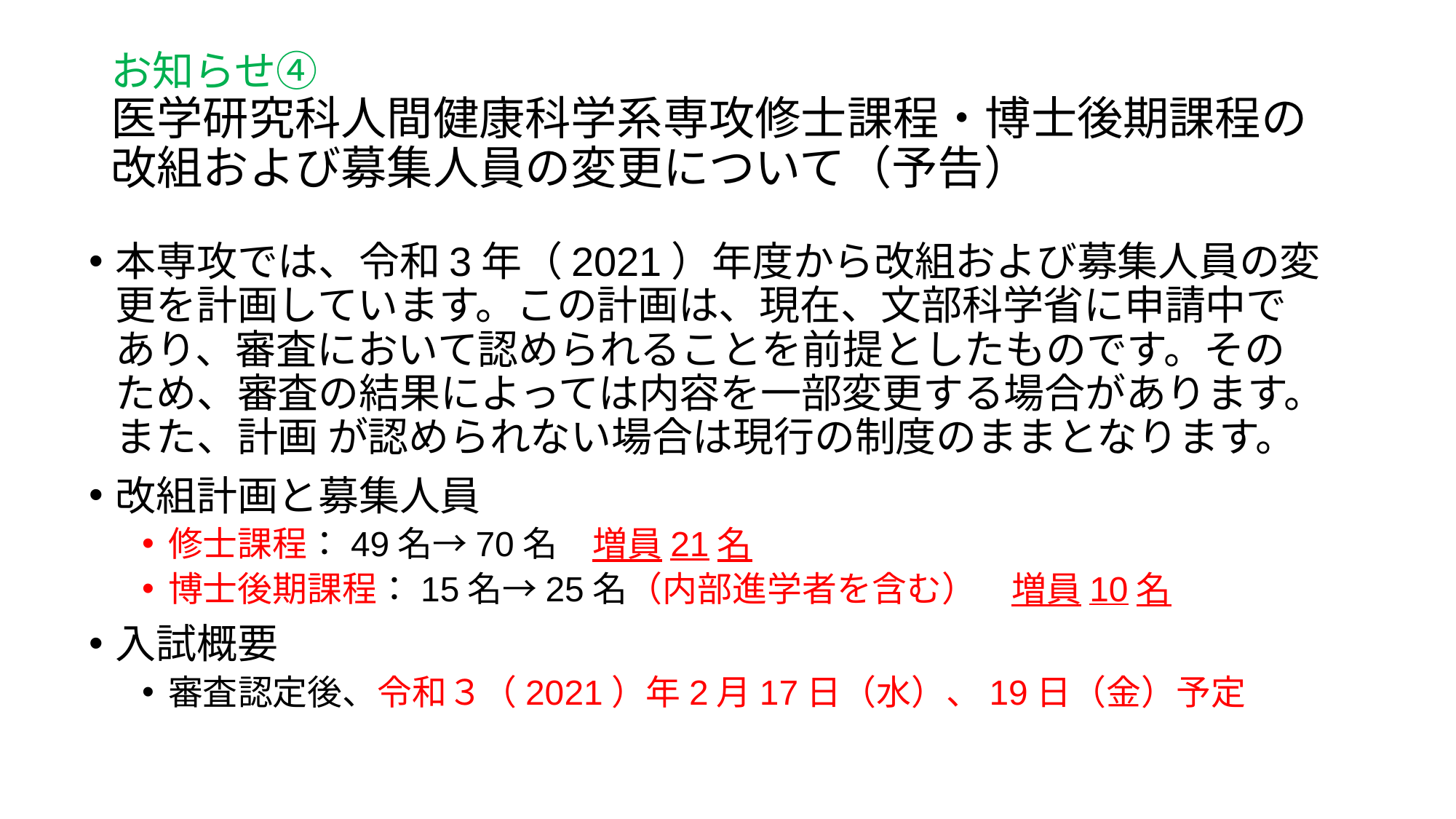

# お知らせ④ 医学研究科人間健康科学系専攻修士課程・博士後期課程の改組および募集人員の変更について（予告）
本専攻では、令和3年（2021）年度から改組および募集人員の変更を計画しています。この計画は、現在、文部科学省に申請中であり、審査において認められることを前提としたものです。そのため、審査の結果によっては内容を一部変更する場合があります。また、計画 が認められない場合は現行の制度のままとなります。
改組計画と募集人員
修士課程：49名→70名　増員21名
博士後期課程：15名→25名（内部進学者を含む）　増員10名
入試概要
審査認定後、令和３（2021）年2月17日（水）、19日（金）予定